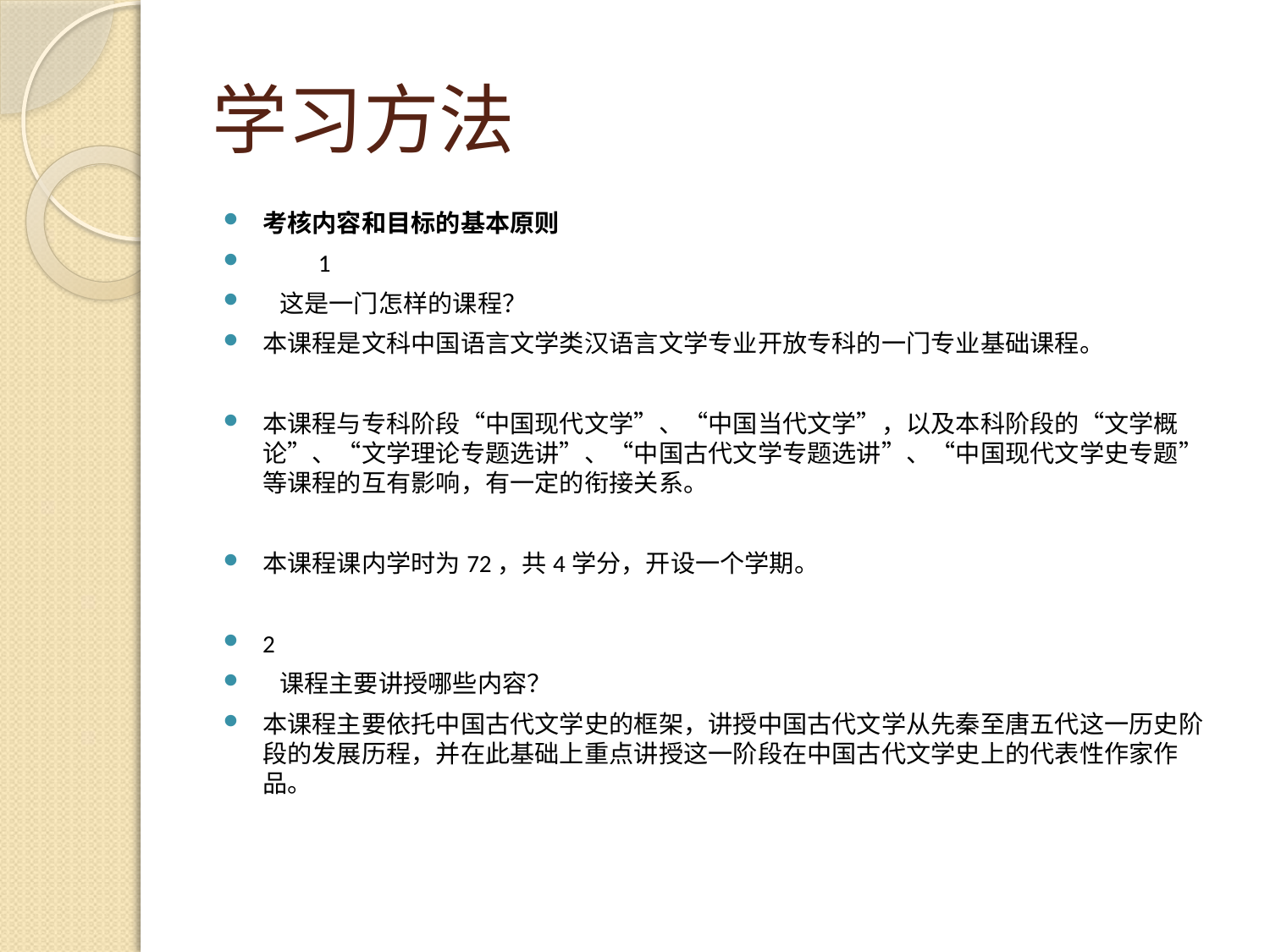

# 学习方法
考核内容和目标的基本原则
　　1
  这是一门怎样的课程？
本课程是文科中国语言文学类汉语言文学专业开放专科的一门专业基础课程。

本课程与专科阶段“中国现代文学”、“中国当代文学”，以及本科阶段的“文学概论”、“文学理论专题选讲”、“中国古代文学专题选讲”、“中国现代文学史专题”等课程的互有影响，有一定的衔接关系。

本课程课内学时为72，共4学分，开设一个学期。

2
  课程主要讲授哪些内容？
本课程主要依托中国古代文学史的框架，讲授中国古代文学从先秦至唐五代这一历史阶段的发展历程，并在此基础上重点讲授这一阶段在中国古代文学史上的代表性作家作品。